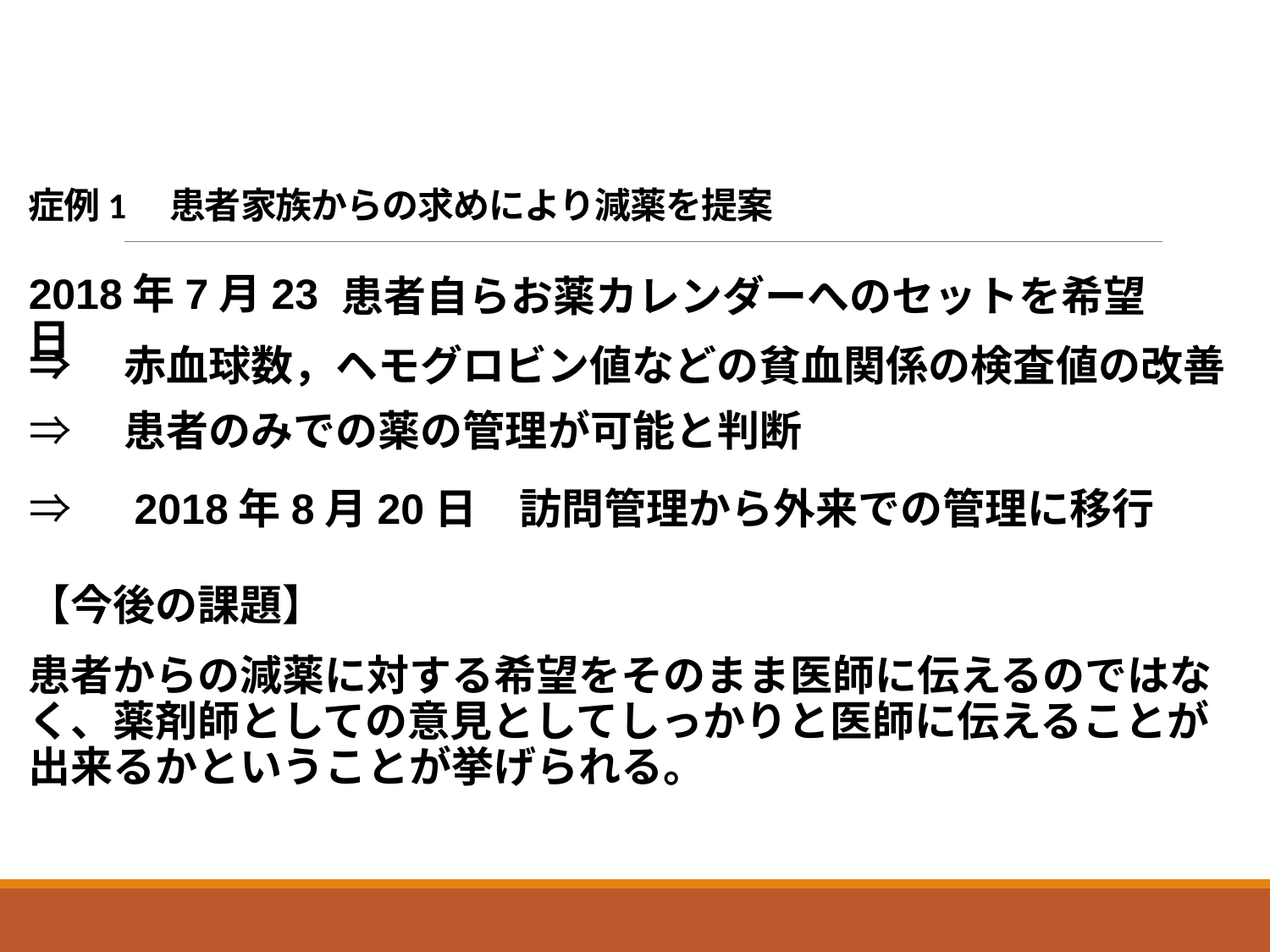

# 症例1　患者家族からの求めにより減薬を提案
2018年7月23日
患者自らお薬カレンダーへのセットを希望
⇒　赤血球数，ヘモグロビン値などの貧血関係の検査値の改善

⇒　患者のみでの薬の管理が可能と判断
⇒　2018年8月20日　訪問管理から外来での管理に移行
【今後の課題】
患者からの減薬に対する希望をそのまま医師に伝えるのではなく、薬剤師としての意見としてしっかりと医師に伝えることが出来るかということが挙げられる。